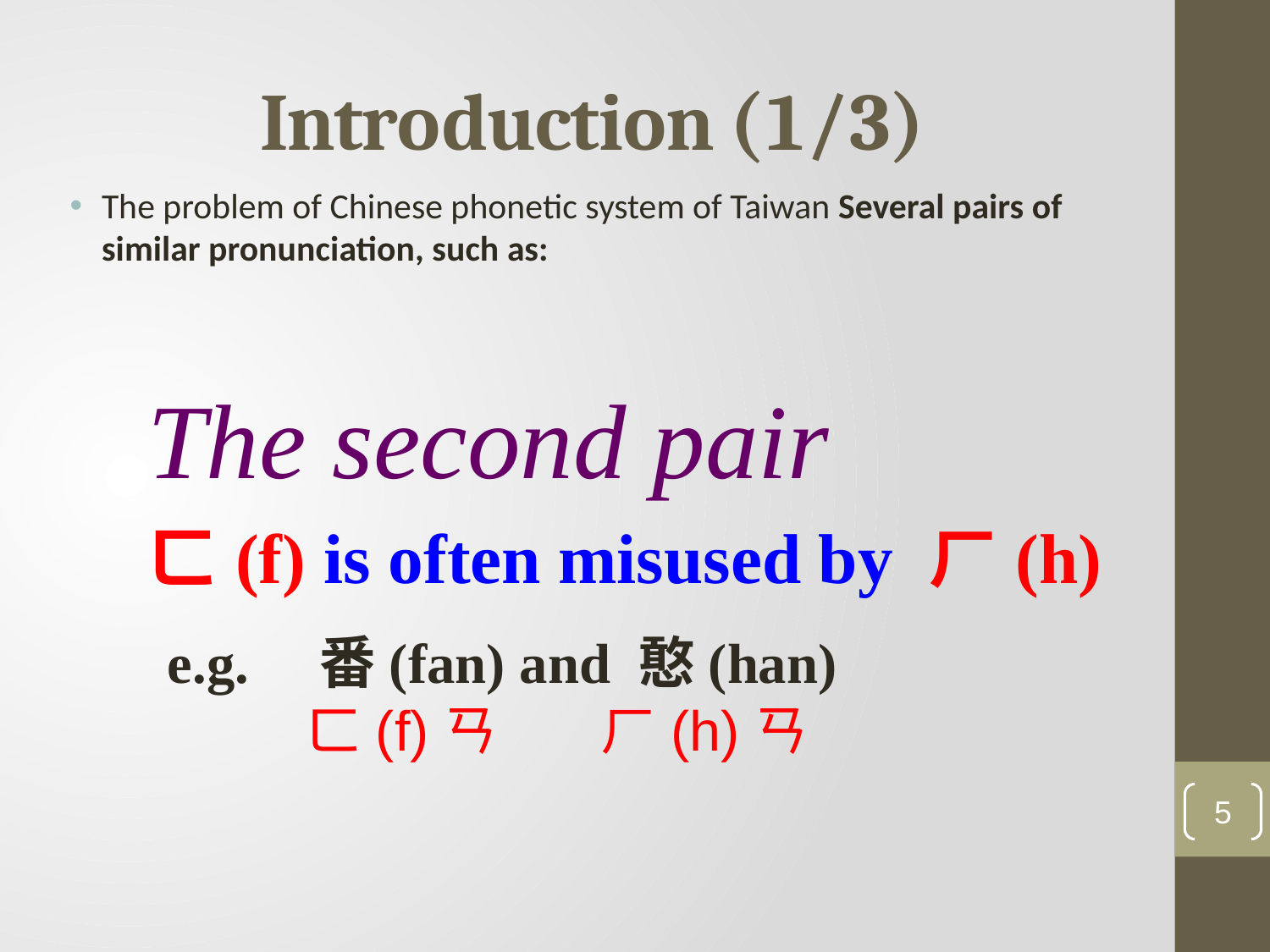

# Introduction (1/3)
The problem of Chinese phonetic system of Taiwan Several pairs of similar pronunciation, such as:
The second pair
ㄈ(f) is often misused by ㄏ(h)
e.g.　番(fan) and 憨(han)
　　  ㄈ(f)ㄢ        ㄏ(h)ㄢ
5